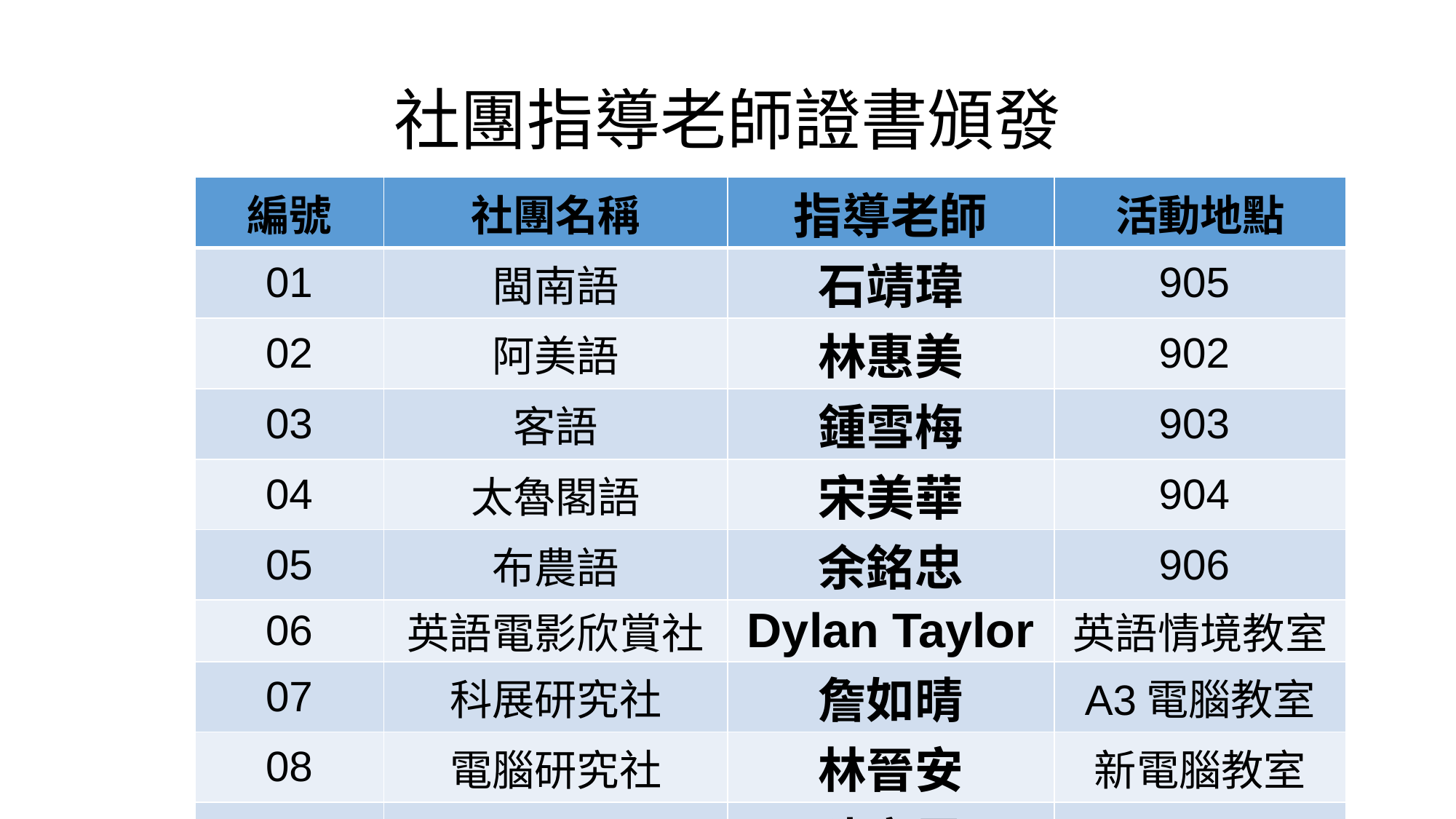

# 社團指導老師證書頒發
| 編號 | 社團名稱 | 指導老師 | 活動地點 |
| --- | --- | --- | --- |
| 01 | 閩南語 | 石靖瑋 | 905 |
| 02 | 阿美語 | 林惠美 | 902 |
| 03 | 客語 | 鍾雪梅 | 903 |
| 04 | 太魯閣語 | 宋美華 | 904 |
| 05 | 布農語 | 余銘忠 | 906 |
| 06 | 英語電影欣賞社 | Dylan Taylor | 英語情境教室 |
| 07 | 科展研究社 | 詹如晴 | A3電腦教室 |
| 08 | 電腦研究社 | 林晉安 | 新電腦教室 |
| 09 | i-STEAM | 陳宜鳳 | 生科教室 |